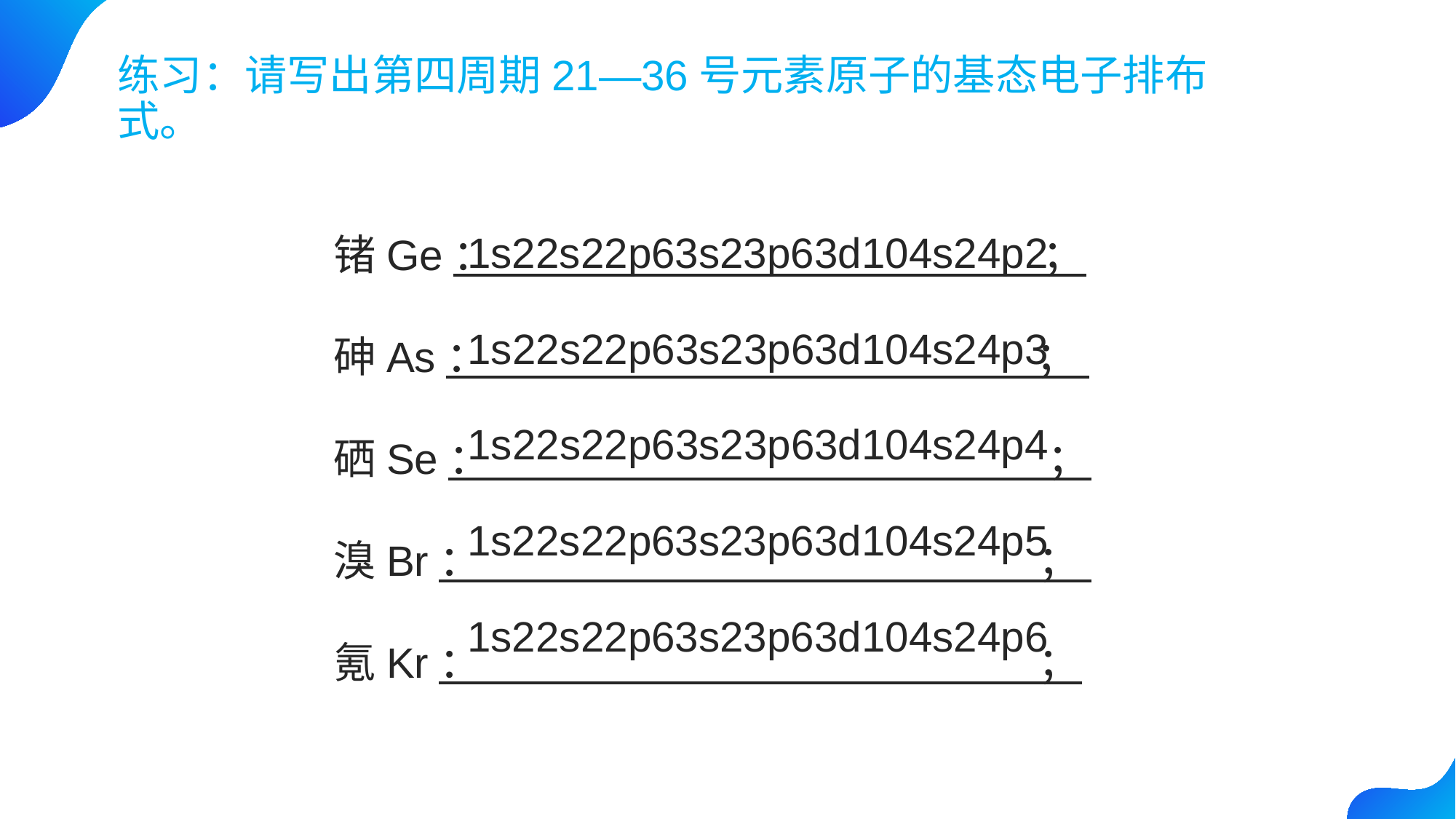

练习：请写出第四周期21—36号元素原子的基态电子排布式。
锗Ge：                                                          ；

砷As：                                                          ；

硒Se：                                                           ；

溴Br：                                                           ；

氪Kr：                                                           ；
1s22s22p63s23p63d104s24p2
1s22s22p63s23p63d104s24p3
1s22s22p63s23p63d104s24p4
1s22s22p63s23p63d104s24p5
1s22s22p63s23p63d104s24p6